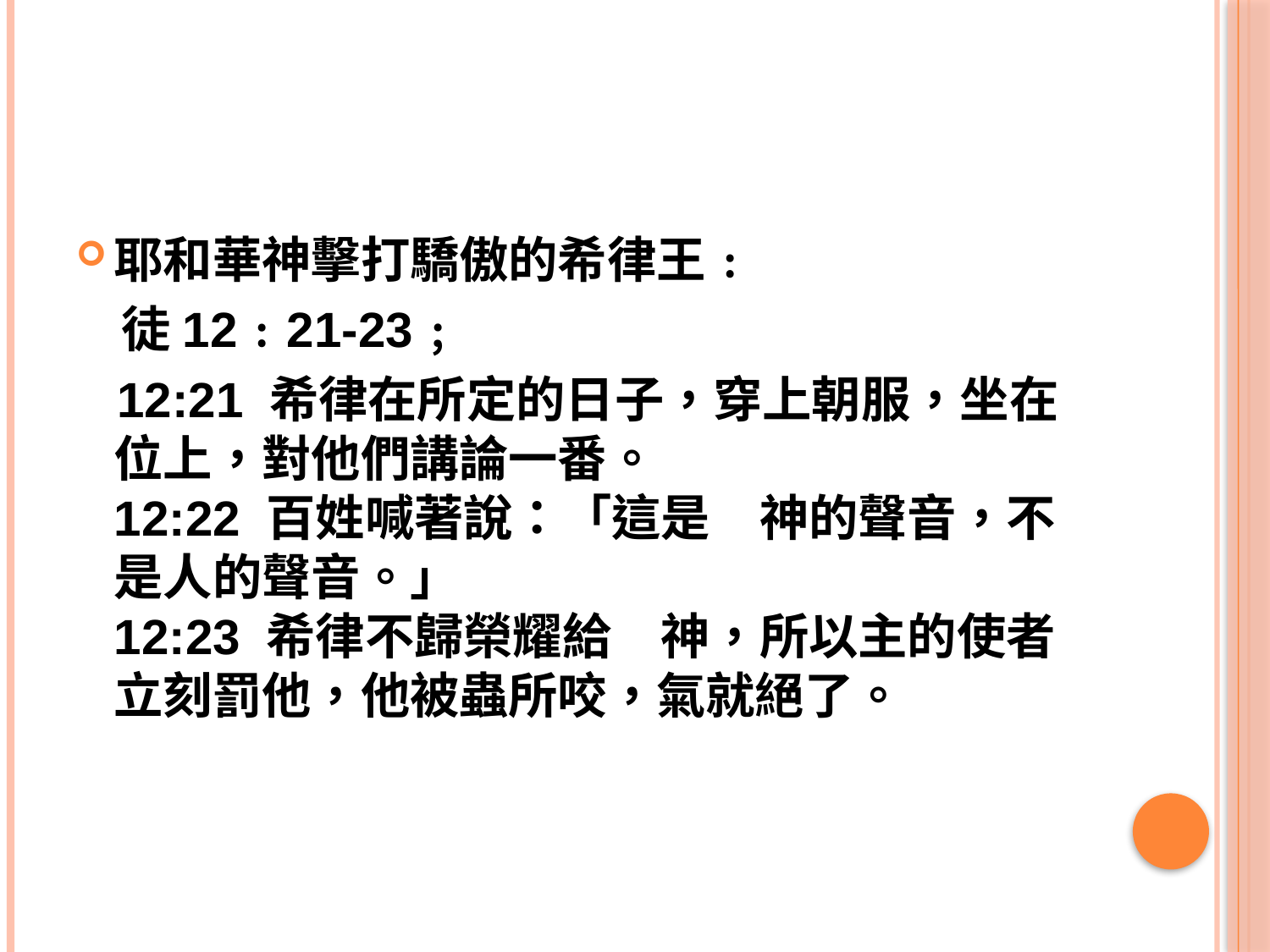

#
耶和華神擊打驕傲的希律王﹕
   徒12﹕21-23﹔
   12:21 希律在所定的日子，穿上朝服，坐在位上，對他們講論一番。
12:22 百姓喊著說：「這是　神的聲音，不是人的聲音。」
12:23 希律不歸榮耀給　神，所以主的使者立刻罰他，他被蟲所咬，氣就絕了。